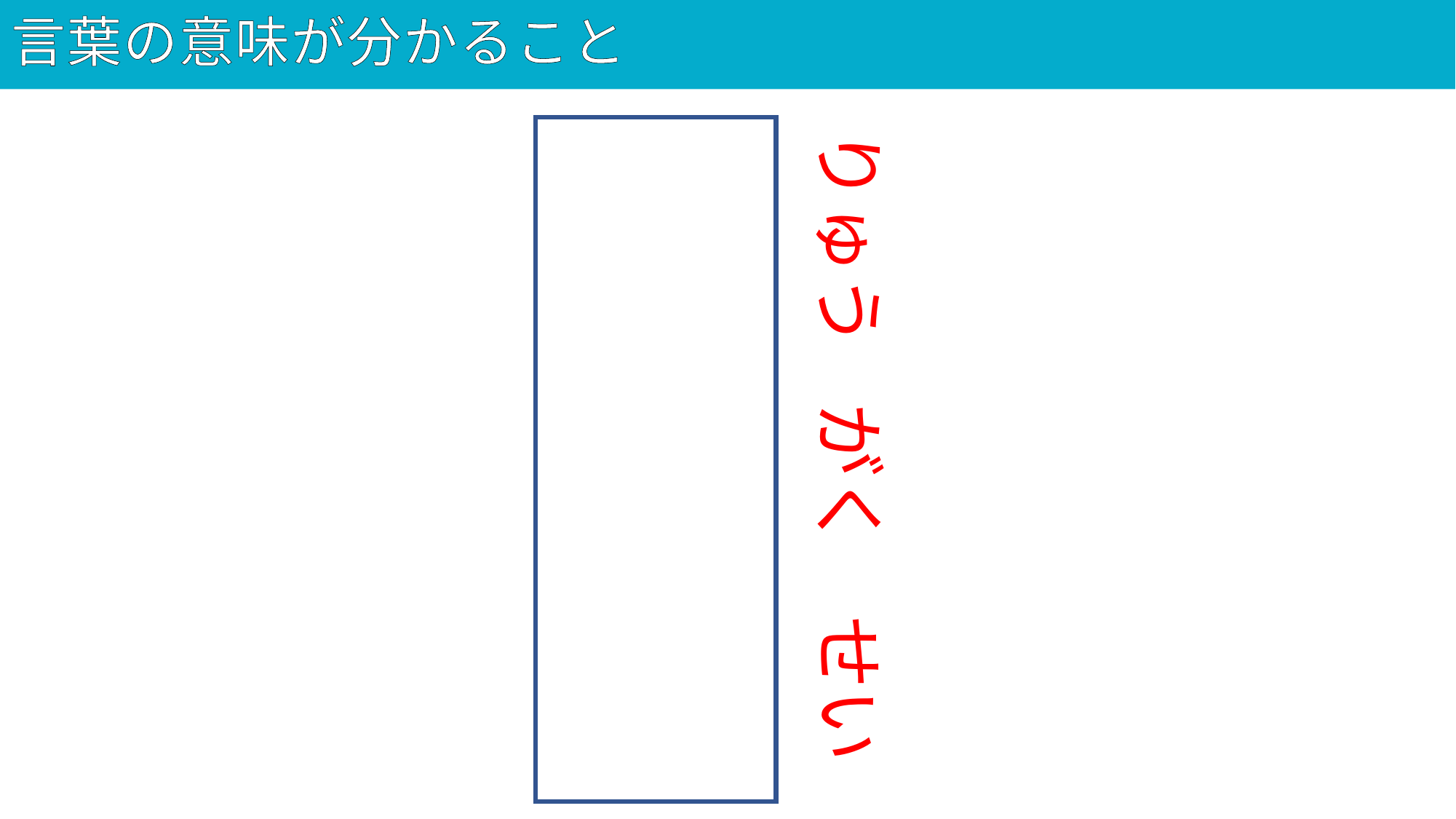

# 言葉の意味が分かること
44
留学生

りゅう
がく
せい